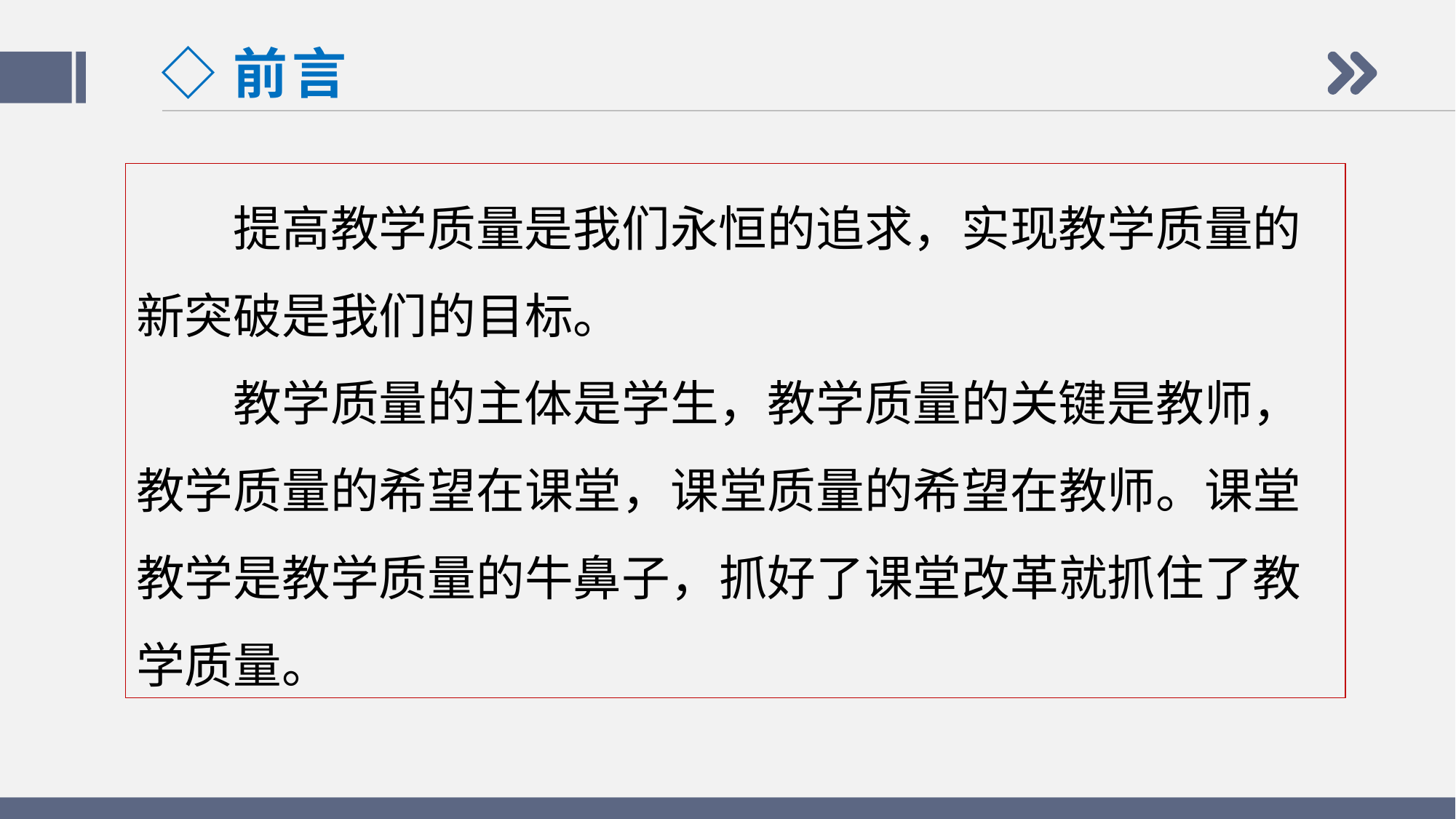

◇前言
提高教学质量是我们永恒的追求，实现教学质量的新突破是我们的目标。
教学质量的主体是学生，教学质量的关键是教师，教学质量的希望在课堂，课堂质量的希望在教师。课堂教学是教学质量的牛鼻子，抓好了课堂改革就抓住了教学质量。